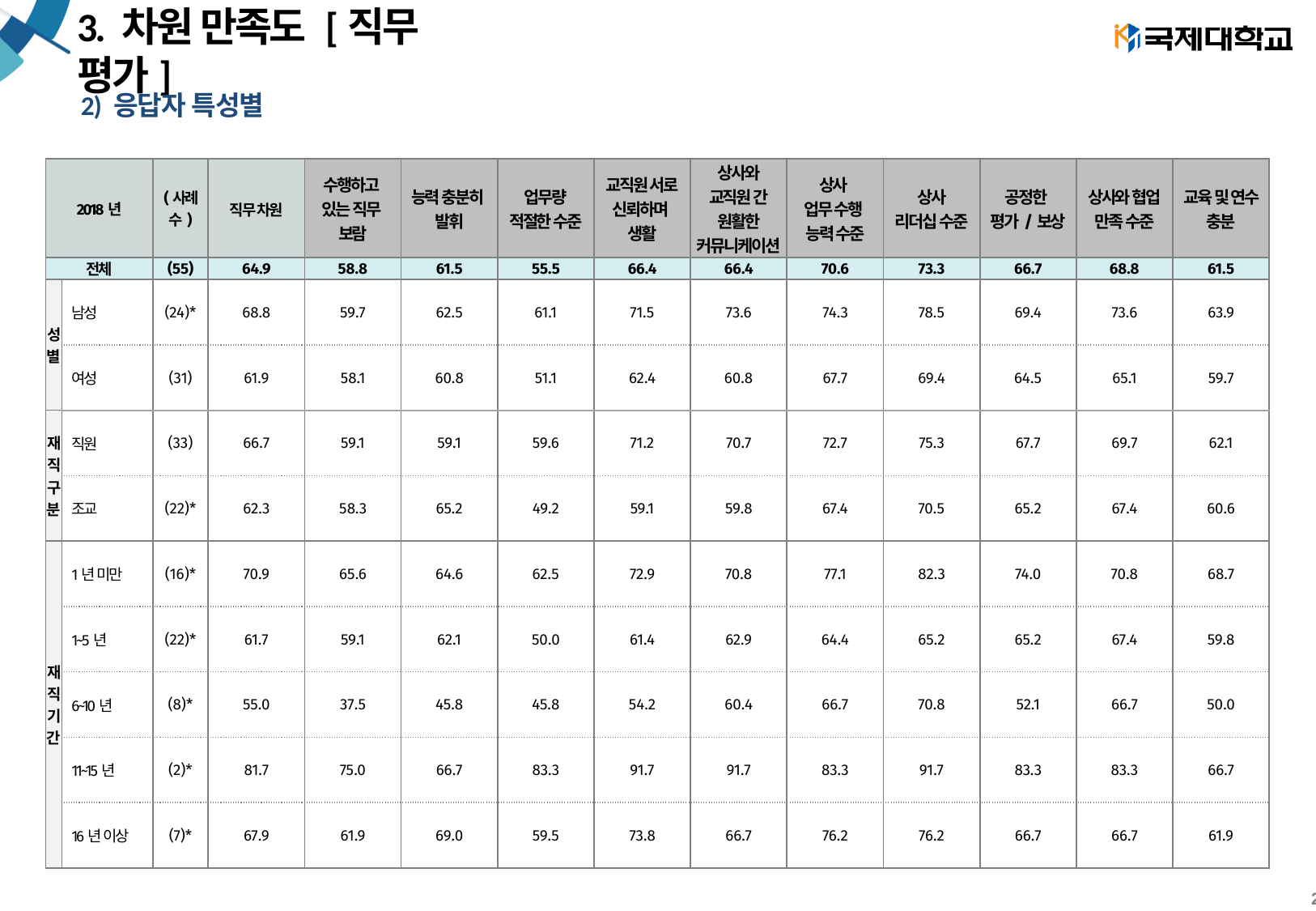

# 3. 차원 만족도 [직무 평가]
2) 응답자 특성별
| 2018년 |  | (사례수) | 직무 차원 | 수행하고 있는 직무 보람 | 능력 충분히 발휘 | 업무량 적절한 수준 | 교직원 서로 신뢰하며 생활 | 상사와 교직원 간 원활한 커뮤니케이션 | 상사 업무 수행 능력 수준 | 상사 리더십 수준 | 공정한 평가/보상 | 상사와 협업 만족 수준 | 교육 및 연수 충분 |
| --- | --- | --- | --- | --- | --- | --- | --- | --- | --- | --- | --- | --- | --- |
| 전체 |  | (55) | 64.9 | 58.8 | 61.5 | 55.5 | 66.4 | 66.4 | 70.6 | 73.3 | 66.7 | 68.8 | 61.5 |
| 성별 | 남성 | (24)\* | 68.8 | 59.7 | 62.5 | 61.1 | 71.5 | 73.6 | 74.3 | 78.5 | 69.4 | 73.6 | 63.9 |
|  | 여성 | (31) | 61.9 | 58.1 | 60.8 | 51.1 | 62.4 | 60.8 | 67.7 | 69.4 | 64.5 | 65.1 | 59.7 |
| 재직구분 | 직원 | (33) | 66.7 | 59.1 | 59.1 | 59.6 | 71.2 | 70.7 | 72.7 | 75.3 | 67.7 | 69.7 | 62.1 |
|  | 조교 | (22)\* | 62.3 | 58.3 | 65.2 | 49.2 | 59.1 | 59.8 | 67.4 | 70.5 | 65.2 | 67.4 | 60.6 |
| 재직기간 | 1년 미만 | (16)\* | 70.9 | 65.6 | 64.6 | 62.5 | 72.9 | 70.8 | 77.1 | 82.3 | 74.0 | 70.8 | 68.7 |
|  | 1~5년 | (22)\* | 61.7 | 59.1 | 62.1 | 50.0 | 61.4 | 62.9 | 64.4 | 65.2 | 65.2 | 67.4 | 59.8 |
|  | 6~10년 | (8)\* | 55.0 | 37.5 | 45.8 | 45.8 | 54.2 | 60.4 | 66.7 | 70.8 | 52.1 | 66.7 | 50.0 |
|  | 11~15년 | (2)\* | 81.7 | 75.0 | 66.7 | 83.3 | 91.7 | 91.7 | 83.3 | 91.7 | 83.3 | 83.3 | 66.7 |
|  | 16년 이상 | (7)\* | 67.9 | 61.9 | 69.0 | 59.5 | 73.8 | 66.7 | 76.2 | 76.2 | 66.7 | 66.7 | 61.9 |